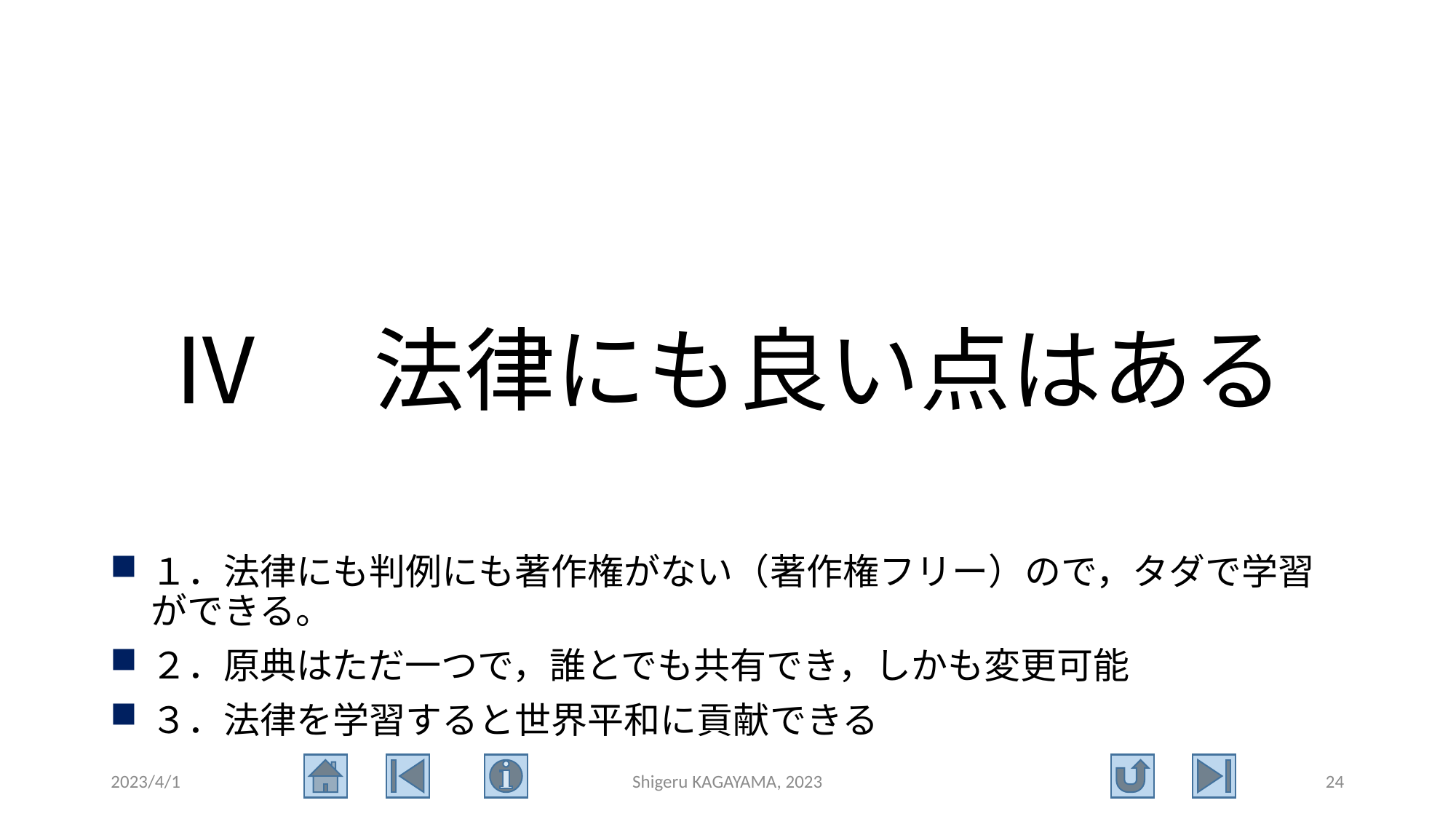

# Ⅳ　法律にも良い点はある
１．法律にも判例にも著作権がない（著作権フリー）ので，タダで学習ができる。
２．原典はただ一つで，誰とでも共有でき，しかも変更可能
３．法律を学習すると世界平和に貢献できる
2023/4/1
Shigeru KAGAYAMA, 2023
24